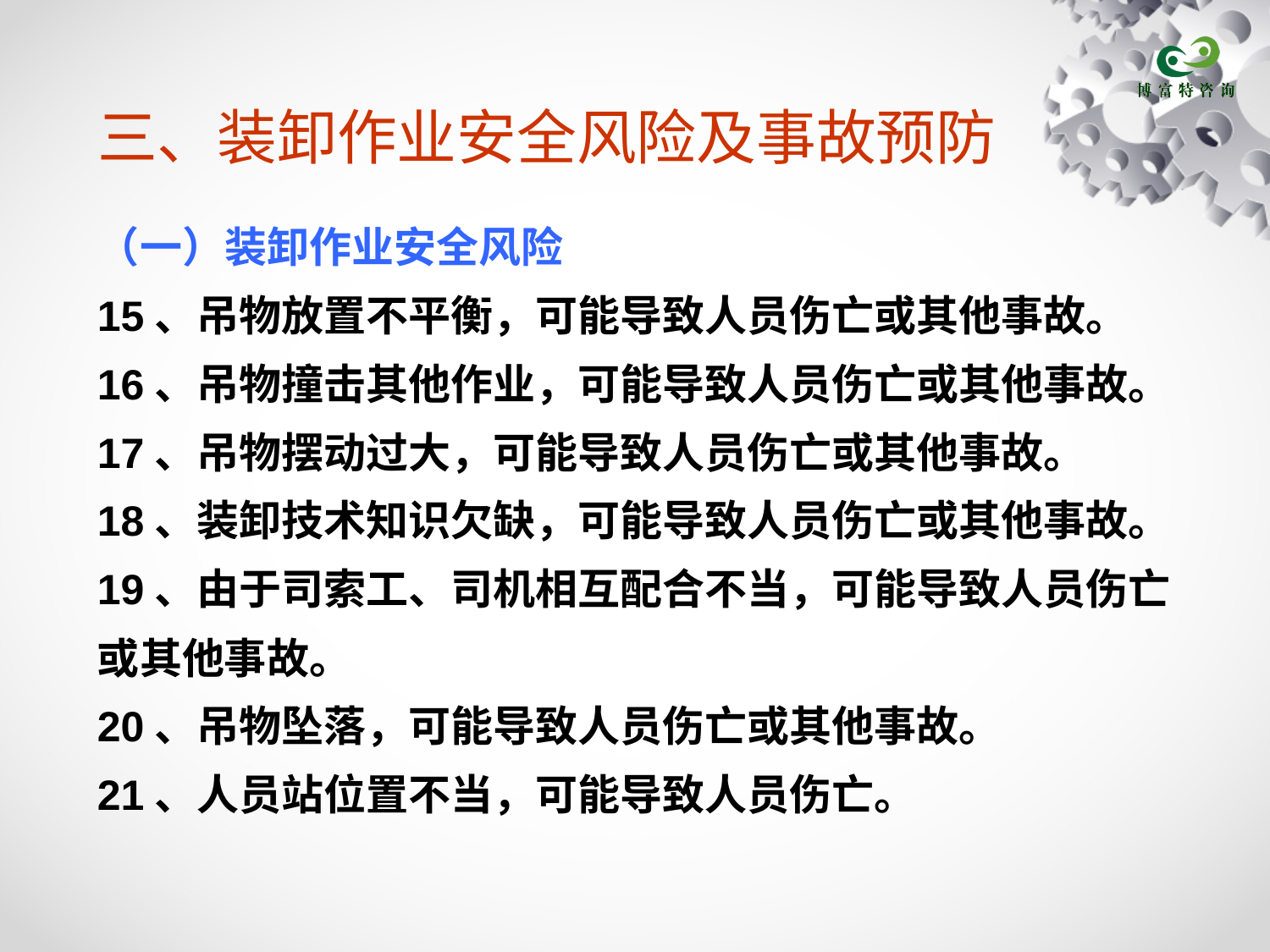

# 三、装卸作业安全风险及事故预防
（一）装卸作业安全风险
15、吊物放置不平衡，可能导致人员伤亡或其他事故。
16、吊物撞击其他作业，可能导致人员伤亡或其他事故。
17、吊物摆动过大，可能导致人员伤亡或其他事故。
18、装卸技术知识欠缺，可能导致人员伤亡或其他事故。
19、由于司索工、司机相互配合不当，可能导致人员伤亡或其他事故。
20、吊物坠落，可能导致人员伤亡或其他事故。
21、人员站位置不当，可能导致人员伤亡。